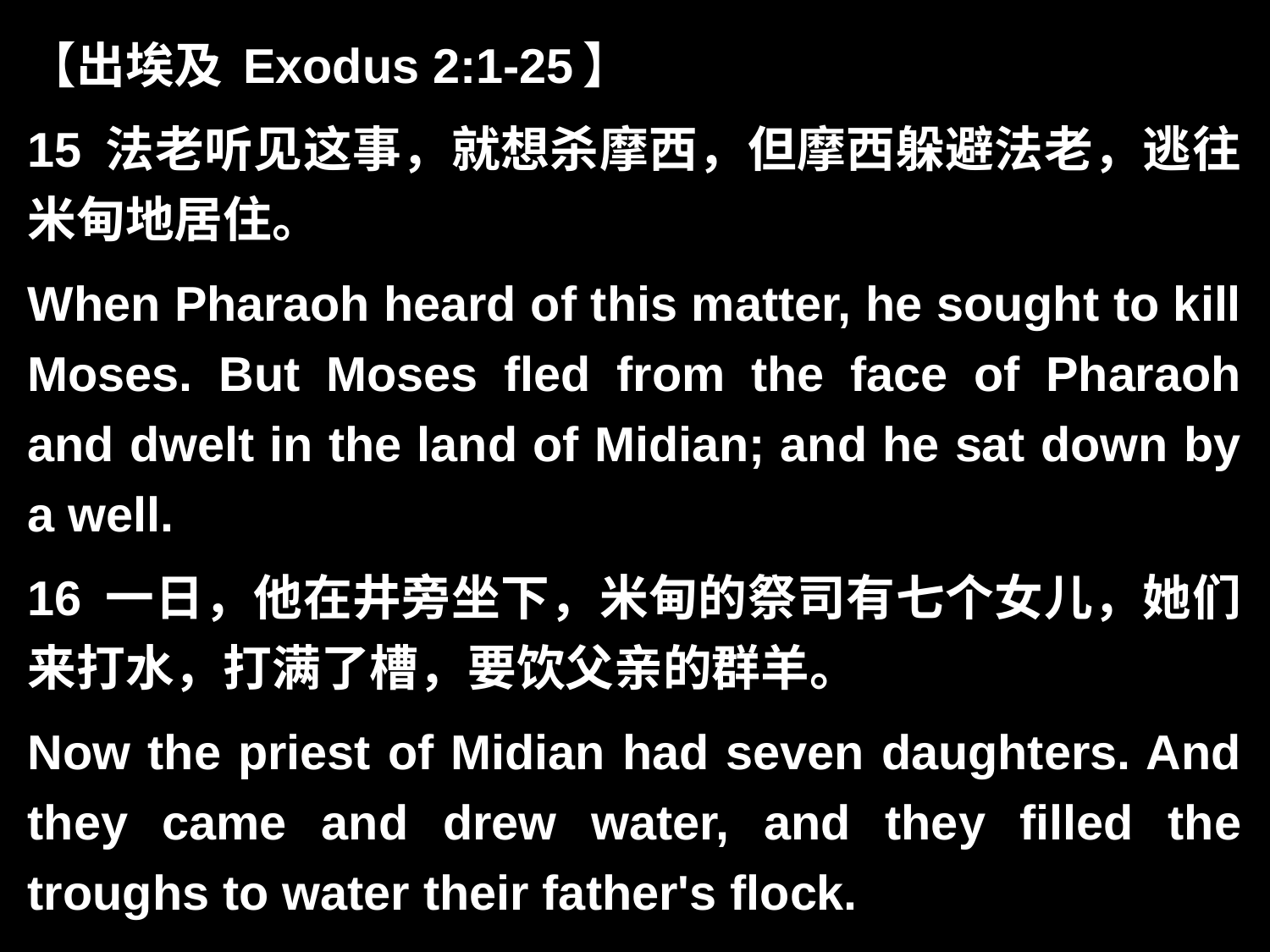

【出埃及 Exodus 2:1-25】
15 法老听见这事，就想杀摩西，但摩西躲避法老，逃往米甸地居住。
When Pharaoh heard of this matter, he sought to kill Moses. But Moses fled from the face of Pharaoh and dwelt in the land of Midian; and he sat down by a well.
16 一日，他在井旁坐下，米甸的祭司有七个女儿，她们来打水，打满了槽，要饮父亲的群羊。
Now the priest of Midian had seven daughters. And they came and drew water, and they filled the troughs to water their father's flock.